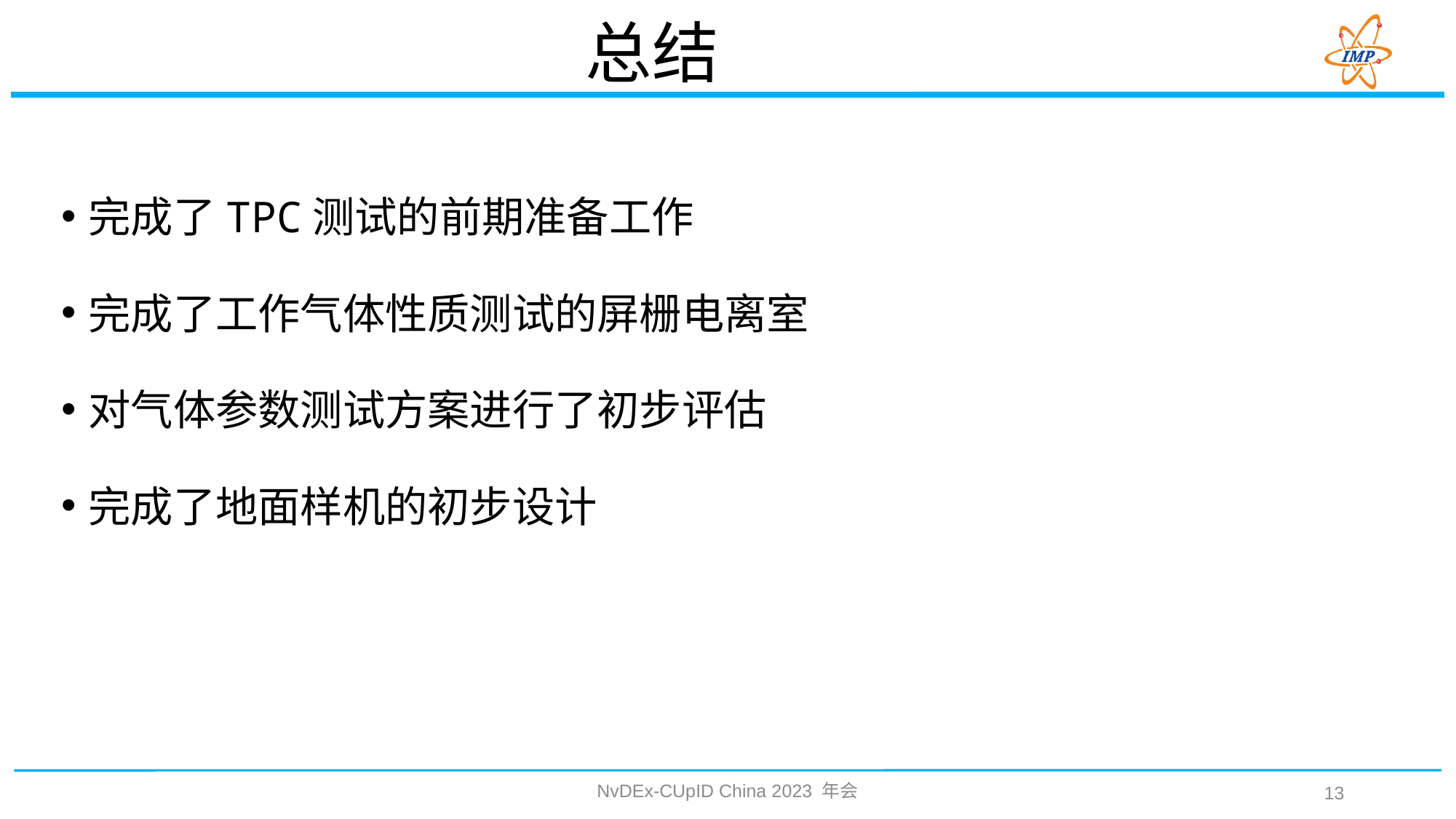

# 总结
完成了TPC测试的前期准备工作
完成了工作气体性质测试的屏栅电离室
对气体参数测试方案进行了初步评估
完成了地面样机的初步设计
NvDEx-CUpID China 2023 年会
13